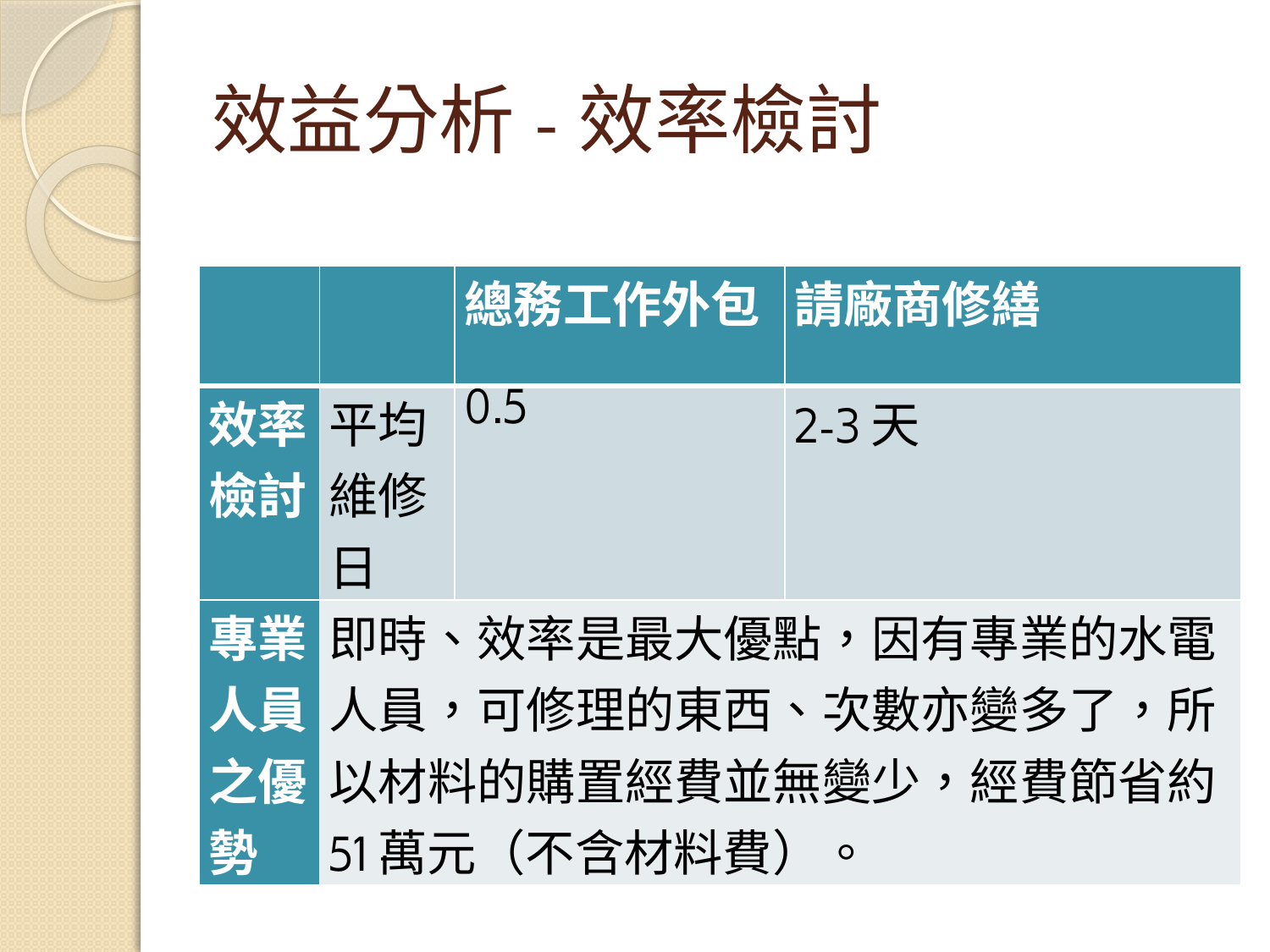

# 效益分析-效率檢討
|  |  | 總務工作外包 | 請廠商修繕 |
| --- | --- | --- | --- |
| 效率檢討 | 平均維修日 | 0.5 | 2-3天 |
| 專業人員之優勢 | 即時、效率是最大優點，因有專業的水電人員，可修理的東西、次數亦變多了，所以材料的購置經費並無變少，經費節省約51萬元（不含材料費）。 |  |  |